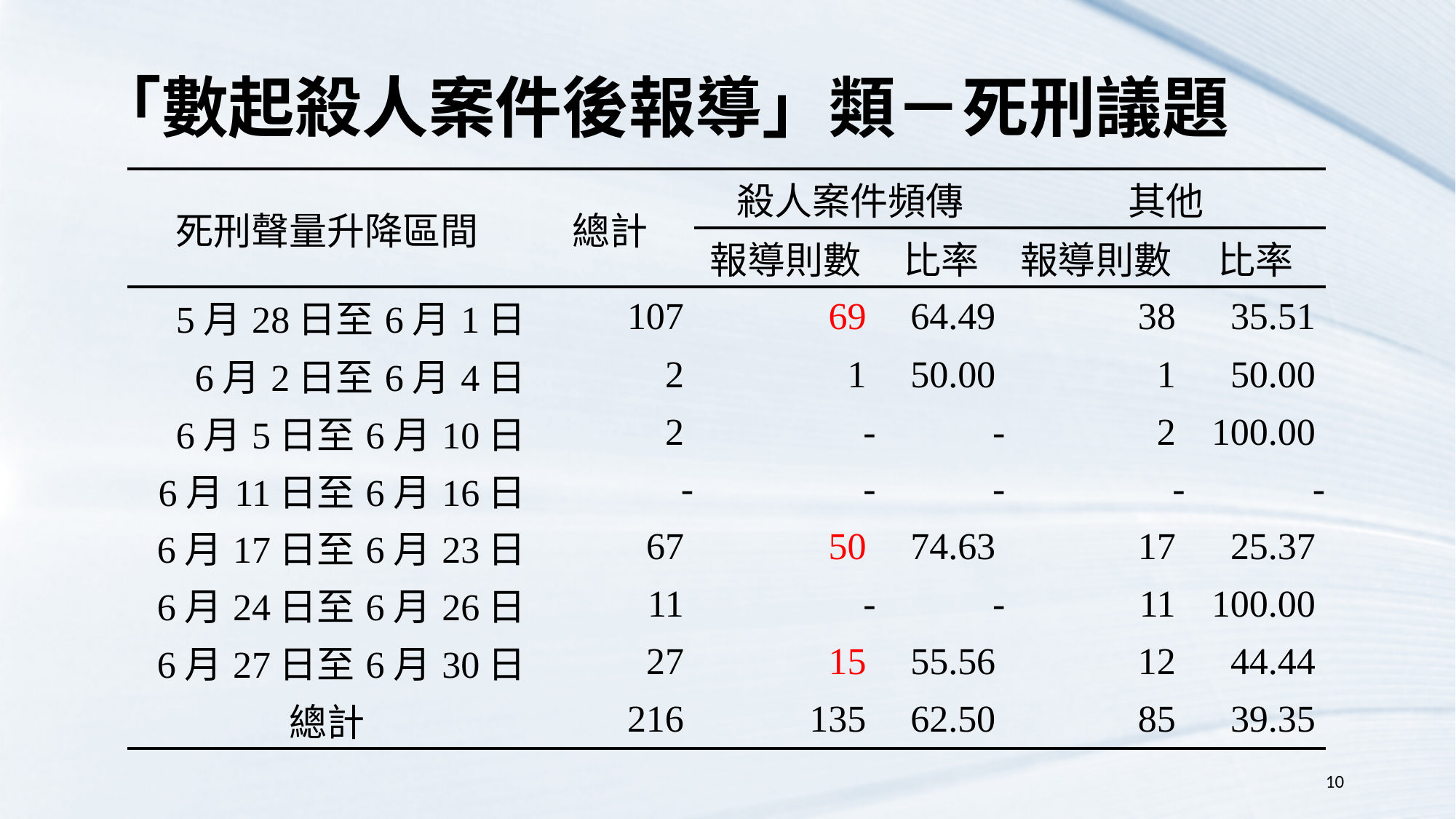

# 「數起殺人案件後報導」類－死刑議題
| 死刑聲量升降區間 | 總計 | 殺人案件頻傳 |  | 其他 |  |
| --- | --- | --- | --- | --- | --- |
|  |  | 報導則數 | 比率 | 報導則數 | 比率 |
| 5月28日至6月1日 | 107 | 69 | 64.49 | 38 | 35.51 |
| 6月2日至6月4日 | 2 | 1 | 50.00 | 1 | 50.00 |
| 6月5日至6月10日 | 2 | - | - | 2 | 100.00 |
| 6月11日至6月16日 | - | - | - | - | - |
| 6月17日至6月23日 | 67 | 50 | 74.63 | 17 | 25.37 |
| 6月24日至6月26日 | 11 | - | - | 11 | 100.00 |
| 6月27日至6月30日 | 27 | 15 | 55.56 | 12 | 44.44 |
| 總計 | 216 | 135 | 62.50 | 85 | 39.35 |
10